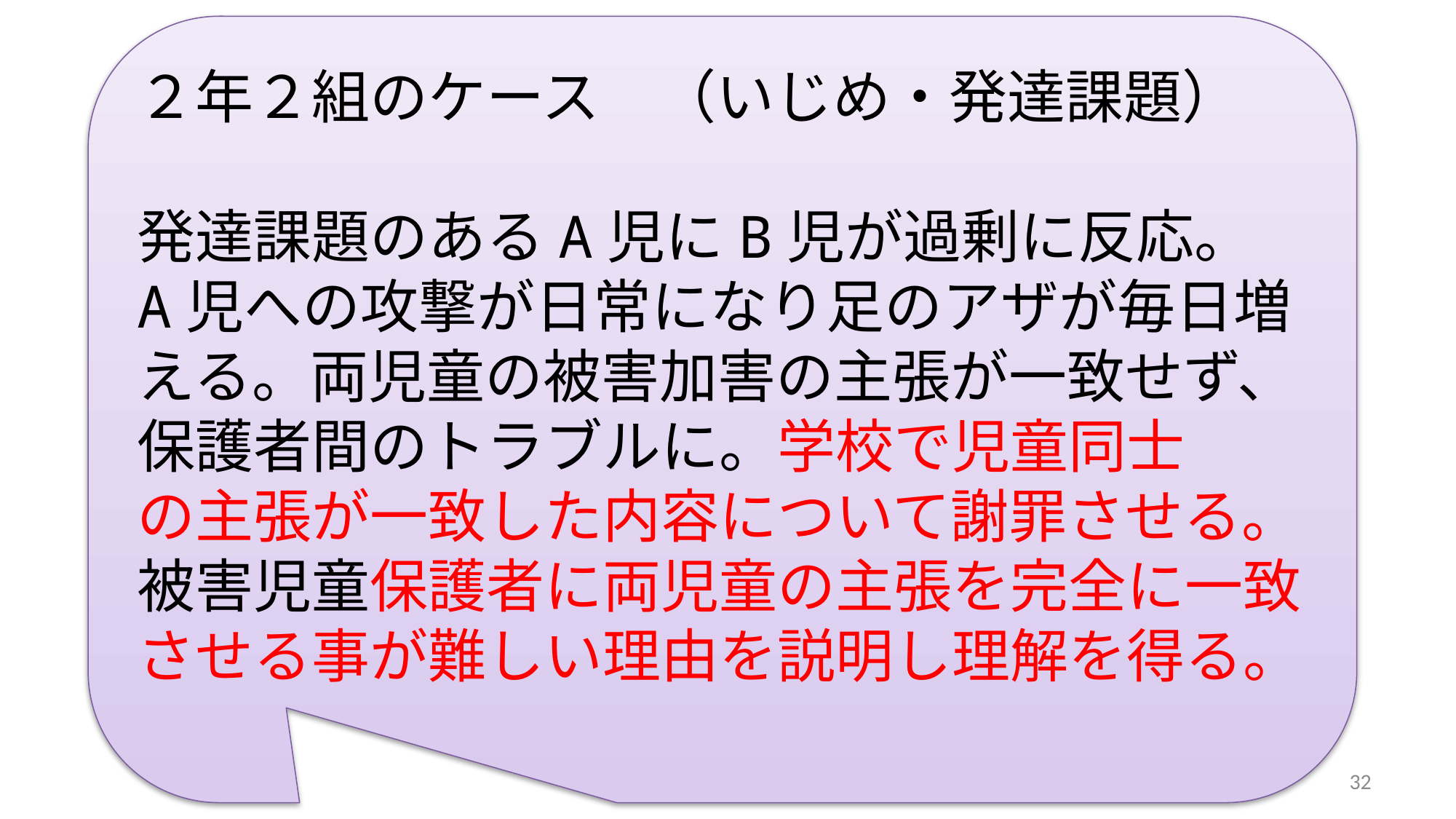

２年２組のケース　（いじめ・発達課題）

発達課題のあるA児にB児が過剰に反応。
A児への攻撃が日常になり足のアザが毎日増
える。両児童の被害加害の主張が一致せず、保護者間のトラブルに。学校で児童同士
の主張が一致した内容について謝罪させる。被害児童保護者に両児童の主張を完全に一致させる事が難しい理由を説明し理解を得る。

32